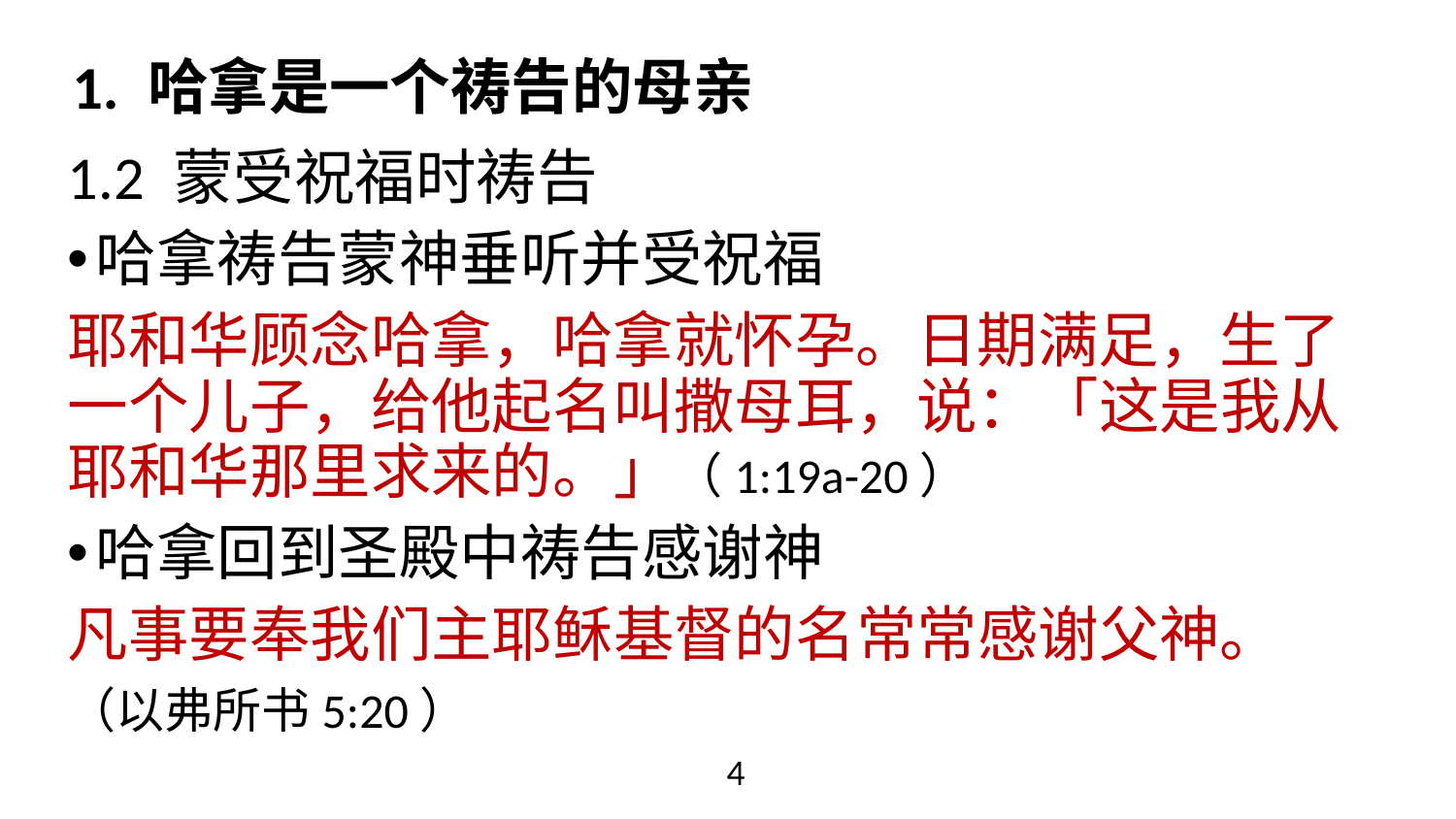

# 1. 哈拿是一个祷告的母亲
1.2 蒙受祝福时祷告
哈拿祷告蒙神垂听并受祝福
耶和华顾念哈拿，哈拿就怀孕。日期满足，生了一个儿子，给他起名叫撒母耳，说：「这是我从耶和华那里求来的。」（1:19a-20）
哈拿回到圣殿中祷告感谢神
凡事要奉我们主耶稣基督的名常常感谢父神。
（以弗所书5:20）
4